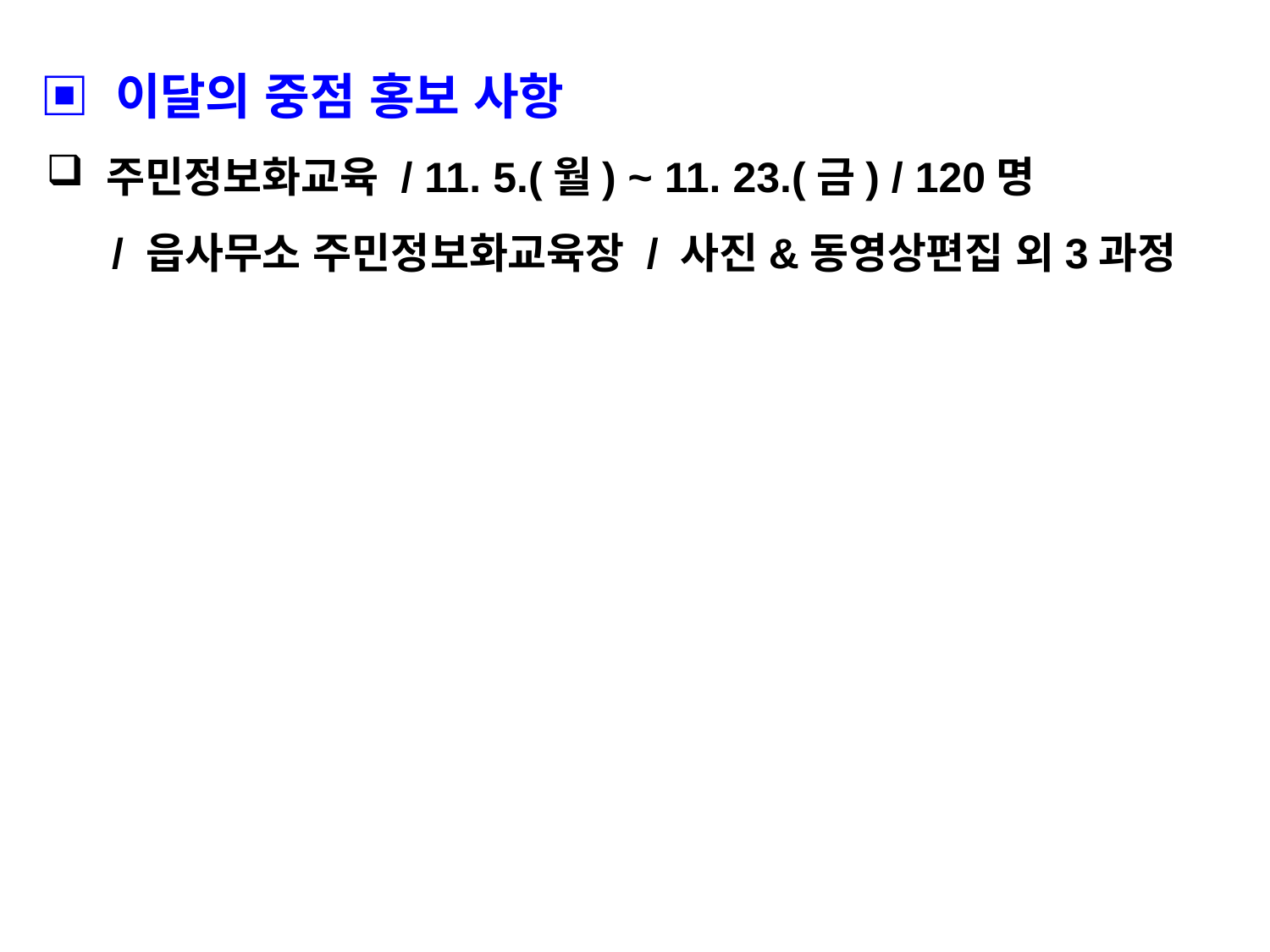

▣ 이달의 중점 홍보 사항
 주민정보화교육 / 11. 5.(월) ~ 11. 23.(금) / 120명
   / 읍사무소 주민정보화교육장 / 사진&동영상편집 외3과정